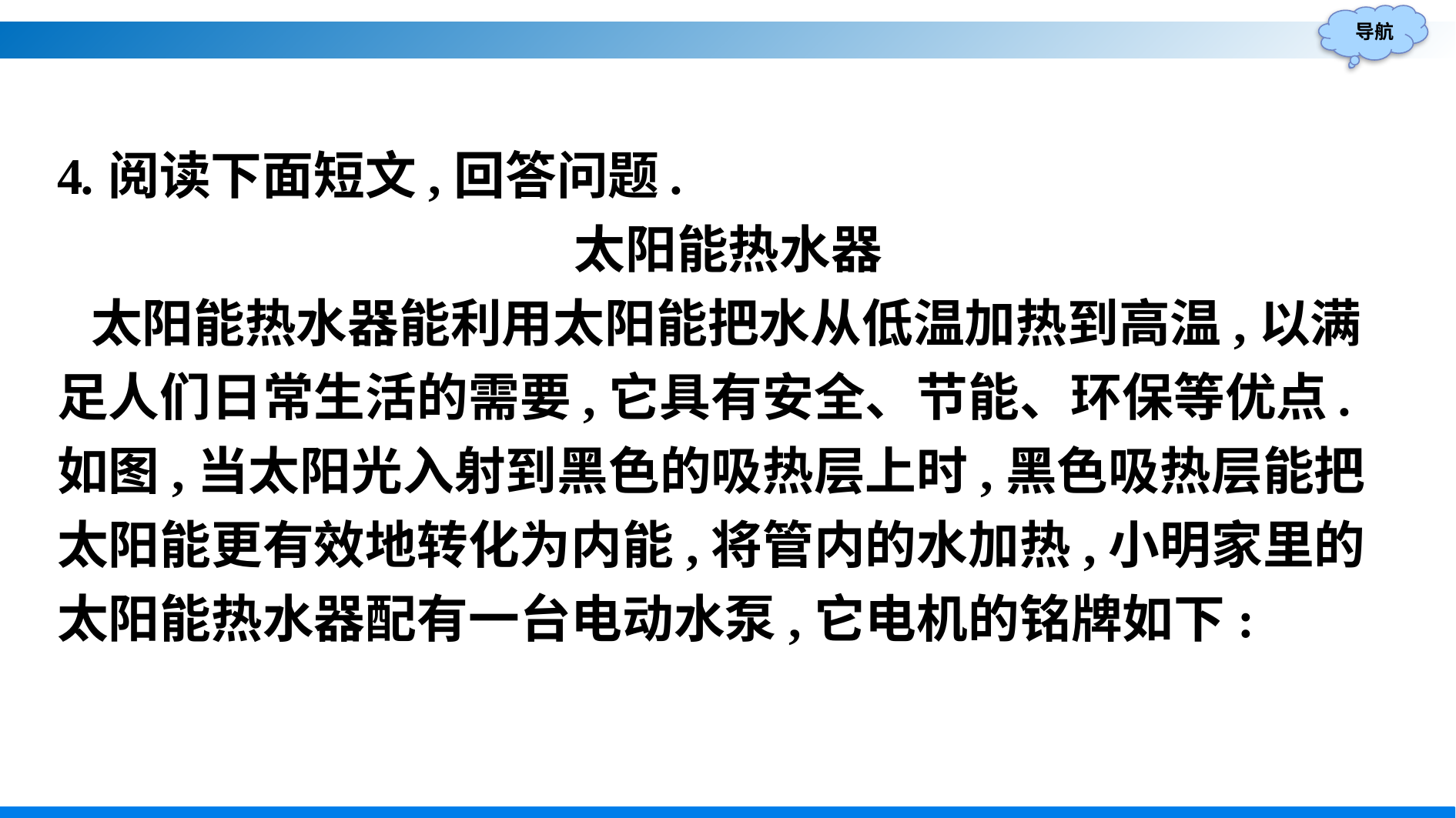

4.阅读下面短文,回答问题.
太阳能热水器
太阳能热水器能利用太阳能把水从低温加热到高温,以满足人们日常生活的需要,它具有安全、节能、环保等优点.如图,当太阳光入射到黑色的吸热层上时,黑色吸热层能把太阳能更有效地转化为内能,将管内的水加热,小明家里的太阳能热水器配有一台电动水泵,它电机的铭牌如下: